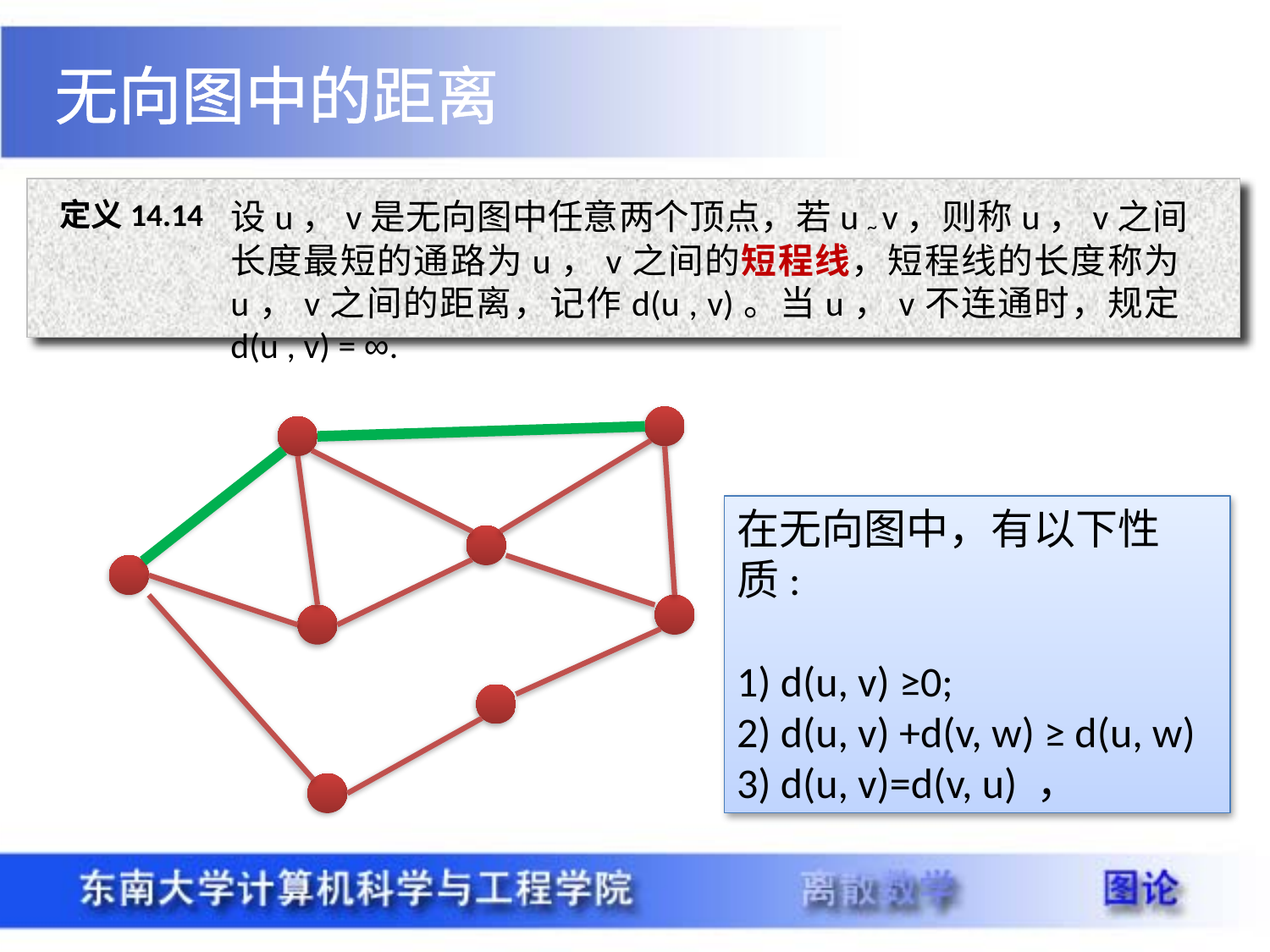

无向图中的距离

定义14.14
设u，v是无向图中任意两个顶点，若u ~ v，则称u，v之间长度最短的通路为u，v之间的短程线，短程线的长度称为u，v之间的距离，记作d(u , v)。当u，v不连通时，规定d(u , v) = ∞.

在无向图中，有以下性质:

1) d(u, v) ≥0;
2) d(u, v) +d(v, w) ≥ d(u, w)
3) d(u, v)=d(v, u) ，